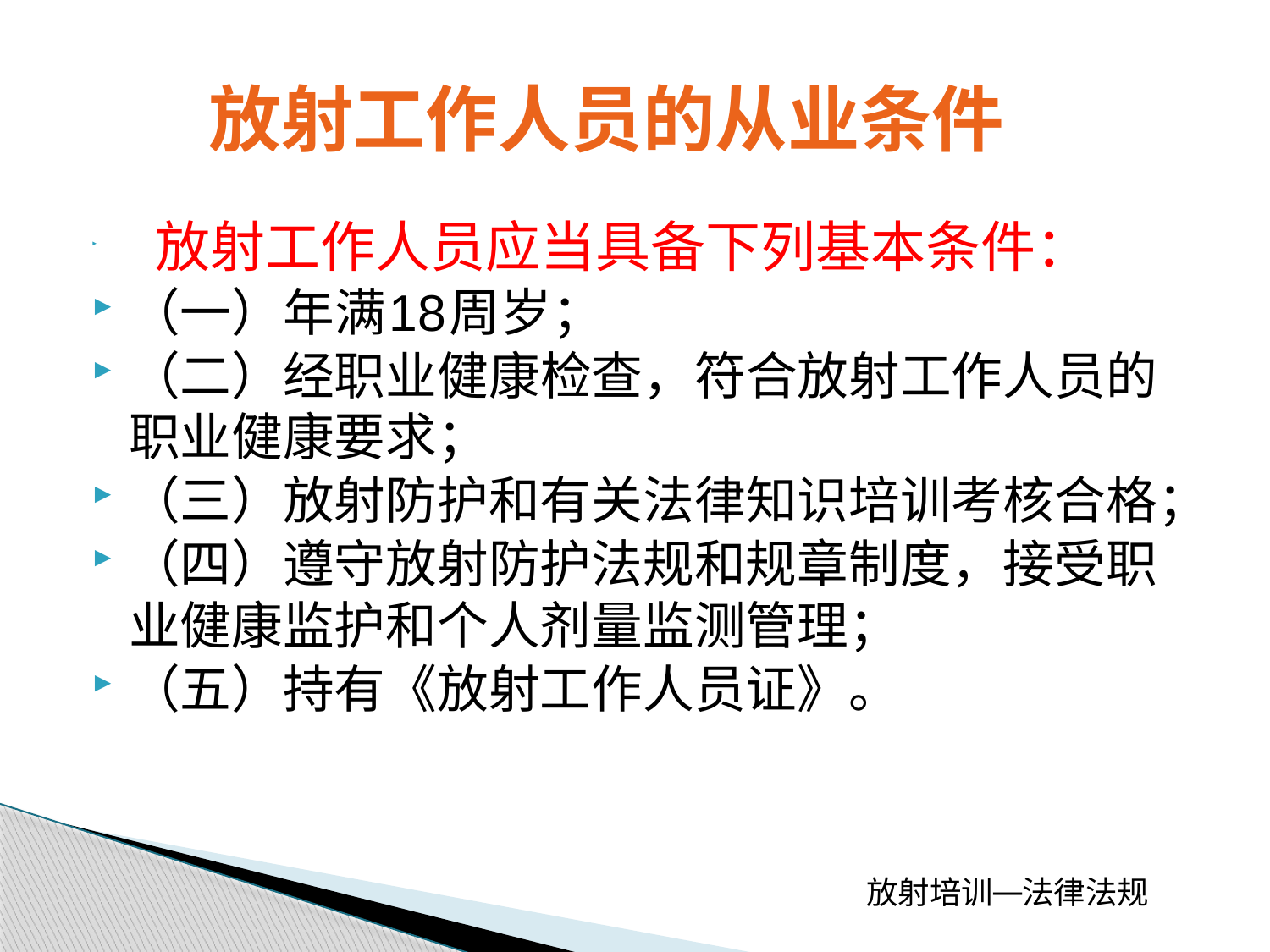

# 放射工作人员的从业条件
     放射工作人员应当具备下列基本条件：
（一）年满18周岁；
（二）经职业健康检查，符合放射工作人员的职业健康要求；
（三）放射防护和有关法律知识培训考核合格；
（四）遵守放射防护法规和规章制度，接受职业健康监护和个人剂量监测管理；
（五）持有《放射工作人员证》。

放射培训—法律法规